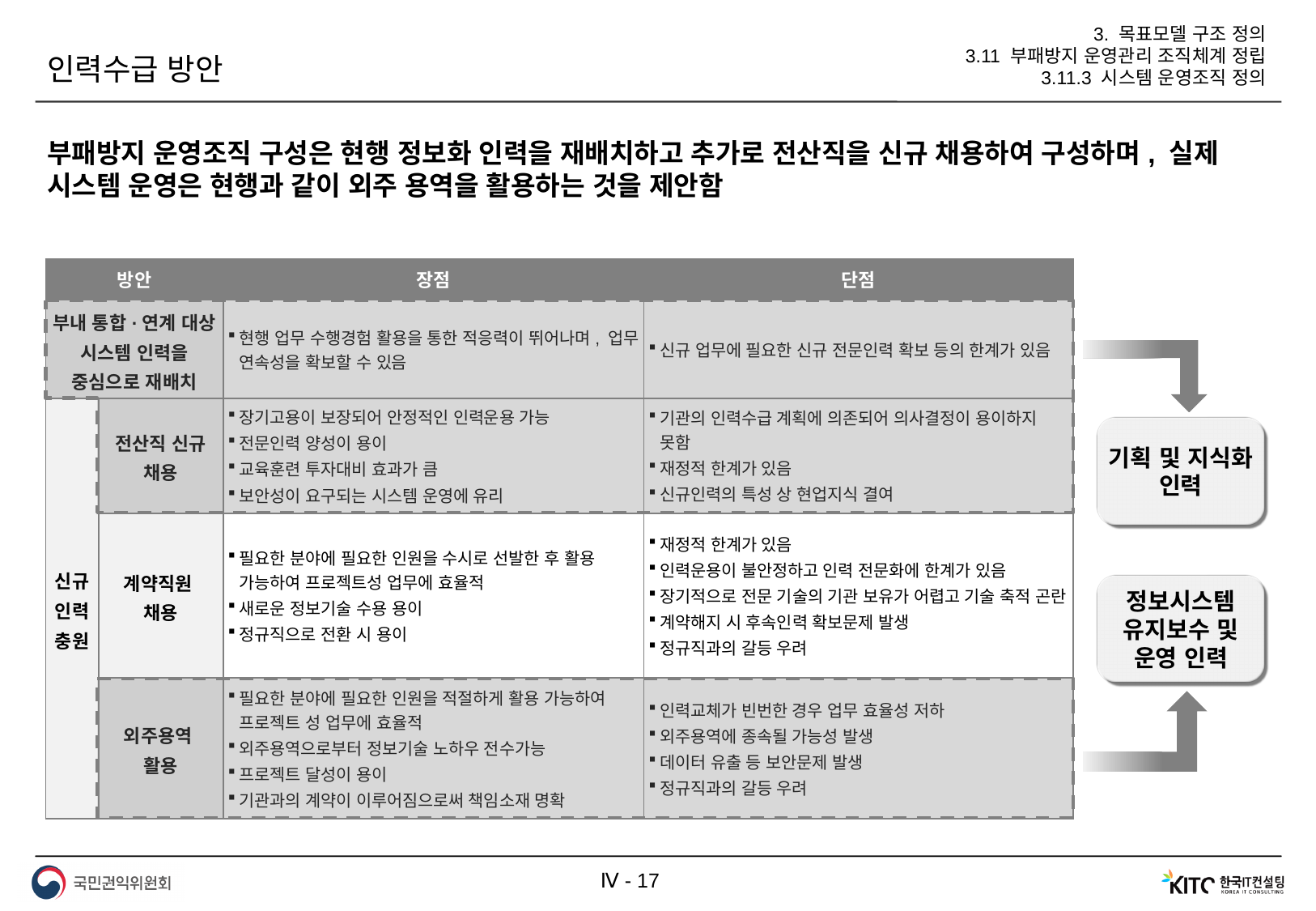

3. 목표모델 구조 정의
3.11 부패방지 운영관리 조직체계 정립
3.11.3 시스템 운영조직 정의
인력수급 방안
부패방지 운영조직 구성은 현행 정보화 인력을 재배치하고 추가로 전산직을 신규 채용하여 구성하며, 실제 시스템 운영은 현행과 같이 외주 용역을 활용하는 것을 제안함
| 방안 |  | 장점 | 단점 |
| --- | --- | --- | --- |
| 부내 통합 ∙ 연계 대상 시스템 인력을 중심으로 재배치 |  | 현행 업무 수행경험 활용을 통한 적응력이 뛰어나며, 업무 연속성을 확보할 수 있음 | 신규 업무에 필요한 신규 전문인력 확보 등의 한계가 있음 |
| 신규 인력 충원 | 전산직 신규 채용 | 장기고용이 보장되어 안정적인 인력운용 가능 전문인력 양성이 용이 교육훈련 투자대비 효과가 큼 보안성이 요구되는 시스템 운영에 유리 | 기관의 인력수급 계획에 의존되어 의사결정이 용이하지 못함 재정적 한계가 있음 신규인력의 특성 상 현업지식 결여 |
|  | 계약직원 채용 | 필요한 분야에 필요한 인원을 수시로 선발한 후 활용 가능하여 프로젝트성 업무에 효율적 새로운 정보기술 수용 용이 정규직으로 전환 시 용이 | 재정적 한계가 있음 인력운용이 불안정하고 인력 전문화에 한계가 있음 장기적으로 전문 기술의 기관 보유가 어렵고 기술 축적 곤란 계약해지 시 후속인력 확보문제 발생 정규직과의 갈등 우려 |
|  | 외주용역 활용 | 필요한 분야에 필요한 인원을 적절하게 활용 가능하여 프로젝트 성 업무에 효율적 외주용역으로부터 정보기술 노하우 전수가능 프로젝트 달성이 용이 기관과의 계약이 이루어짐으로써 책임소재 명확 | 인력교체가 빈번한 경우 업무 효율성 저하 외주용역에 종속될 가능성 발생 데이터 유출 등 보안문제 발생 정규직과의 갈등 우려 |

기획 및 지식화 인력
정보시스템 유지보수 및 운영 인력